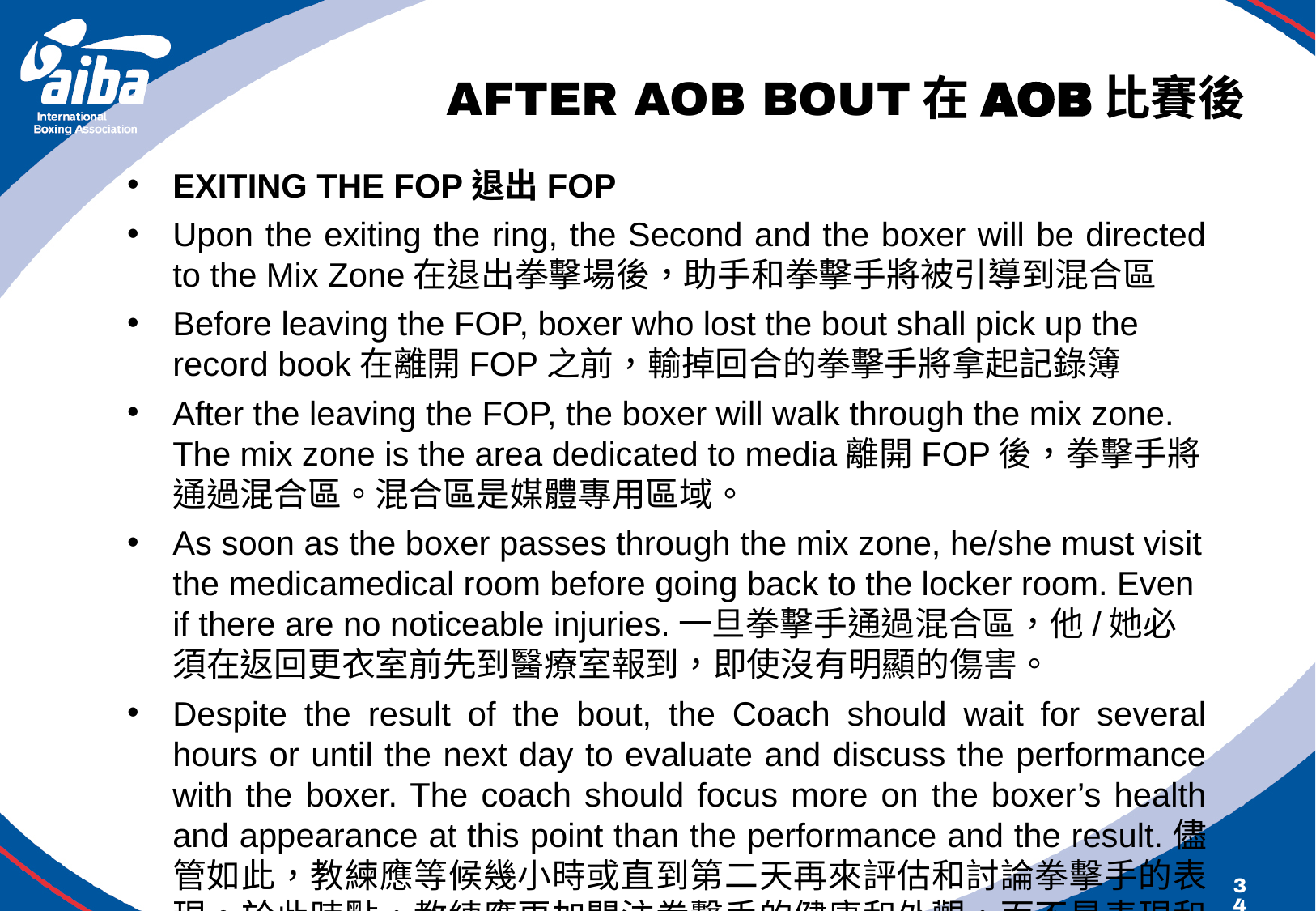

# AFTER AOB BOUT在AOB比賽後
EXITING THE FOP退出FOP
Upon the exiting the ring, the Second and the boxer will be directed to the Mix Zone在退出拳擊場後，助手和拳擊手將被引導到混合區
Before leaving the FOP, boxer who lost the bout shall pick up the record book在離開FOP之前，輸掉回合的拳擊手將拿起記錄簿
After the leaving the FOP, the boxer will walk through the mix zone. The mix zone is the area dedicated to media離開FOP後，拳擊手將通過混合區。混合區是媒體專用區域。
As soon as the boxer passes through the mix zone, he/she must visit the medicamedical room before going back to the locker room. Even if there are no noticeable injuries.一旦拳擊手通過混合區，他/她必須在返回更衣室前先到醫療室報到，即使沒有明顯的傷害。
Despite the result of the bout, the Coach should wait for several hours or until the next day to evaluate and discuss the performance with the boxer. The coach should focus more on the boxer’s health and appearance at this point than the performance and the result.儘管如此，教練應等候幾小時或直到第二天再來評估和討論拳擊手的表現。於此時點，教練應更加關注拳擊手的健康和外觀，而不是表現和結果。
349